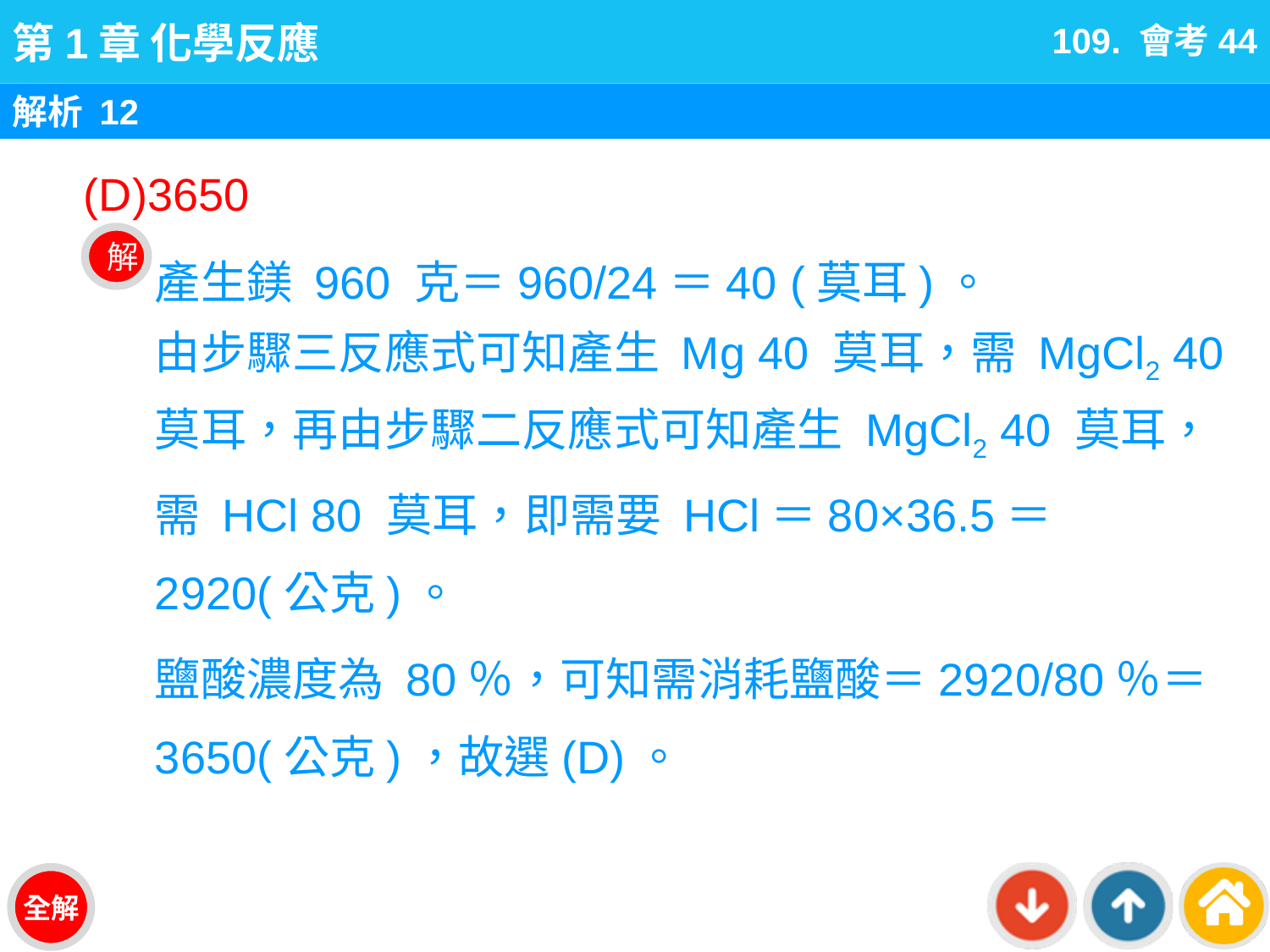

109. 會考44
解析 12
(D)3650
產生鎂 960 克＝960/24＝40 (莫耳)。
由步驟三反應式可知產生 Mg 40 莫耳，需 MgCl2 40 莫耳，再由步驟二反應式可知產生 MgCl2 40 莫耳，需 HCl 80 莫耳，即需要 HCl＝80×36.5＝2920(公克)。
鹽酸濃度為 80％，可知需消耗鹽酸＝2920/80％＝ 3650(公克)，故選(D)。
解
全解